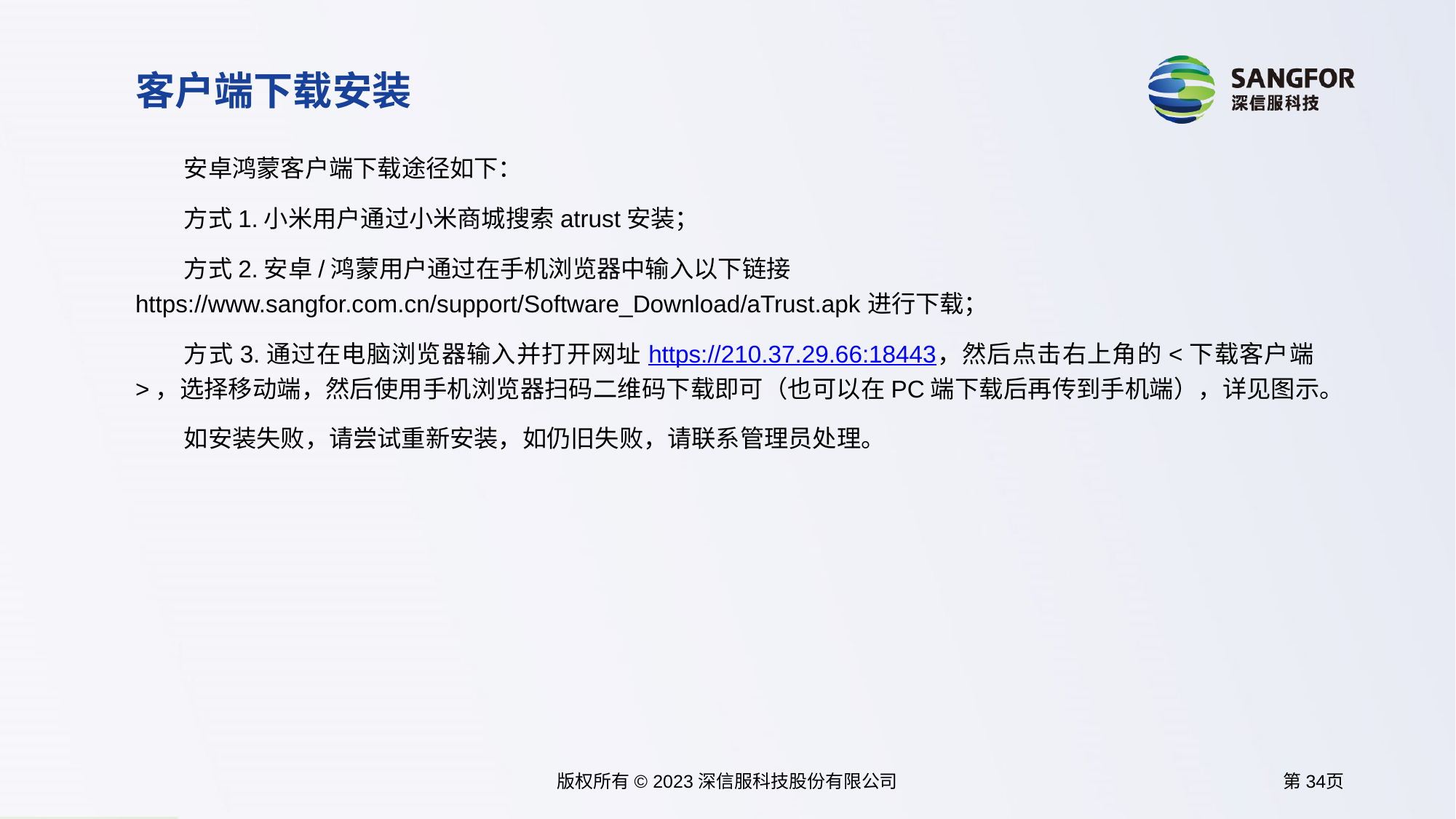

客户端下载安装
安卓鸿蒙客户端下载途径如下：
方式1.小米用户通过小米商城搜索atrust安装；
方式2.安卓/鸿蒙用户通过在手机浏览器中输入以下链接                https://www.sangfor.com.cn/support/Software_Download/aTrust.apk进行下载；
方式3.通过在电脑浏览器输入并打开网址https://210.37.29.66:18443，然后点击右上角的<下载客户端>，选择移动端，然后使用手机浏览器扫码二维码下载即可（也可以在PC端下载后再传到手机端），详见图示。
如安装失败，请尝试重新安装，如仍旧失败，请联系管理员处理。
版权所有© 2023深信服科技股份有限公司
第34页